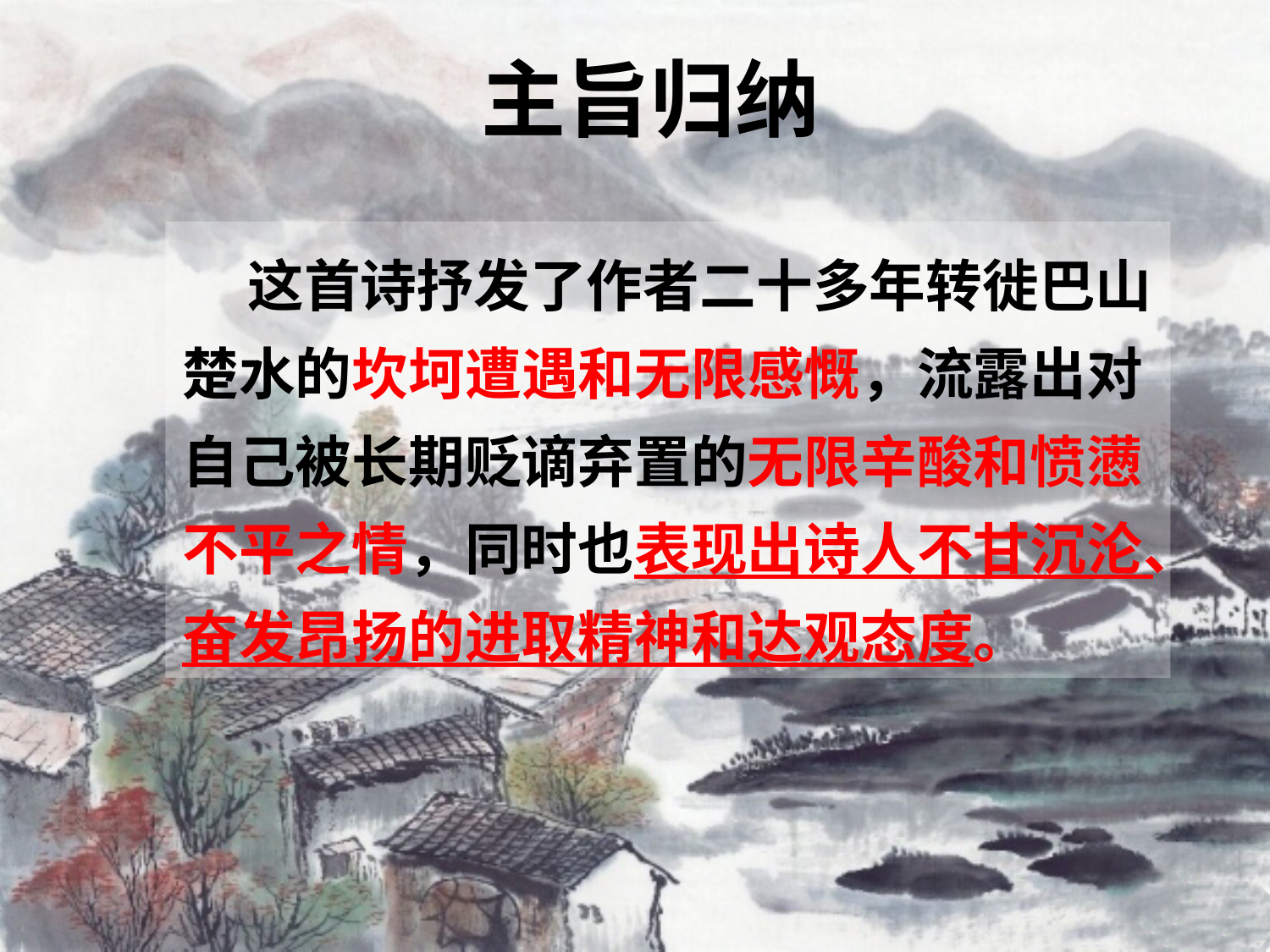

主旨归纳
    这首诗抒发了作者二十多年转徙巴山楚水的坎坷遭遇和无限感慨，流露出对自己被长期贬谪弃置的无限辛酸和愤懑不平之情，同时也表现出诗人不甘沉沦、奋发昂扬的进取精神和达观态度。